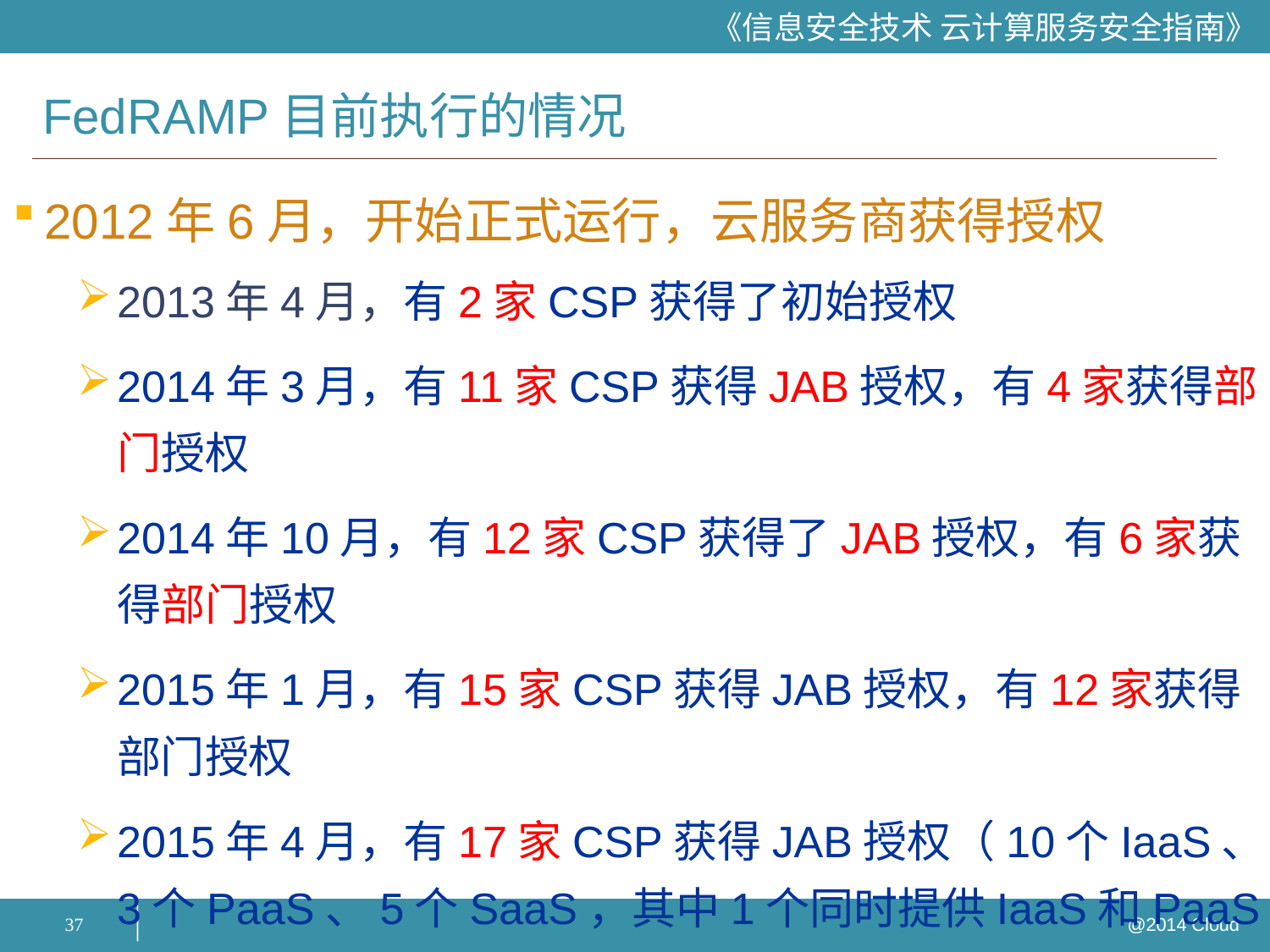

# FedRAMP目前执行的情况
2012年6月，开始正式运行，云服务商获得授权
2013年4月，有2家CSP获得了初始授权
2014年3月，有11家CSP获得JAB授权，有4家获得部门授权
2014年10月，有12家CSP获得了JAB授权，有6家获得部门授权
2015年1月，有15家CSP获得JAB授权，有12家获得部门授权
2015年4月，有17家CSP获得JAB授权（10个IaaS、3个PaaS、5个SaaS，其中1个同时提供IaaS和PaaS服务），有14家获得部门授权
37